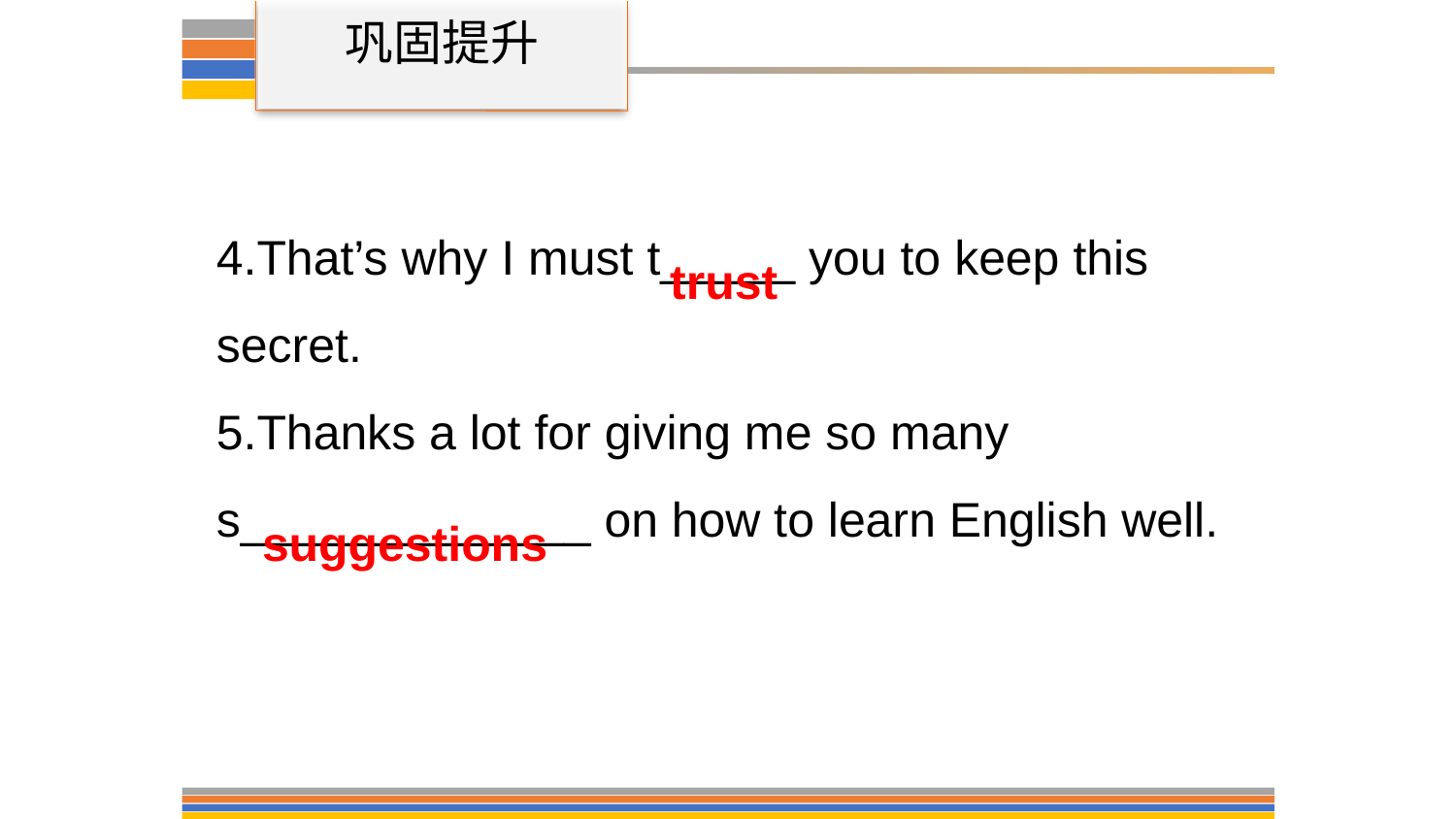

巩固提升

4.That’s why I must t_____ you to keep this secret.
5.Thanks a lot for giving me so many s_____________ on how to learn English well.
trust
suggestions